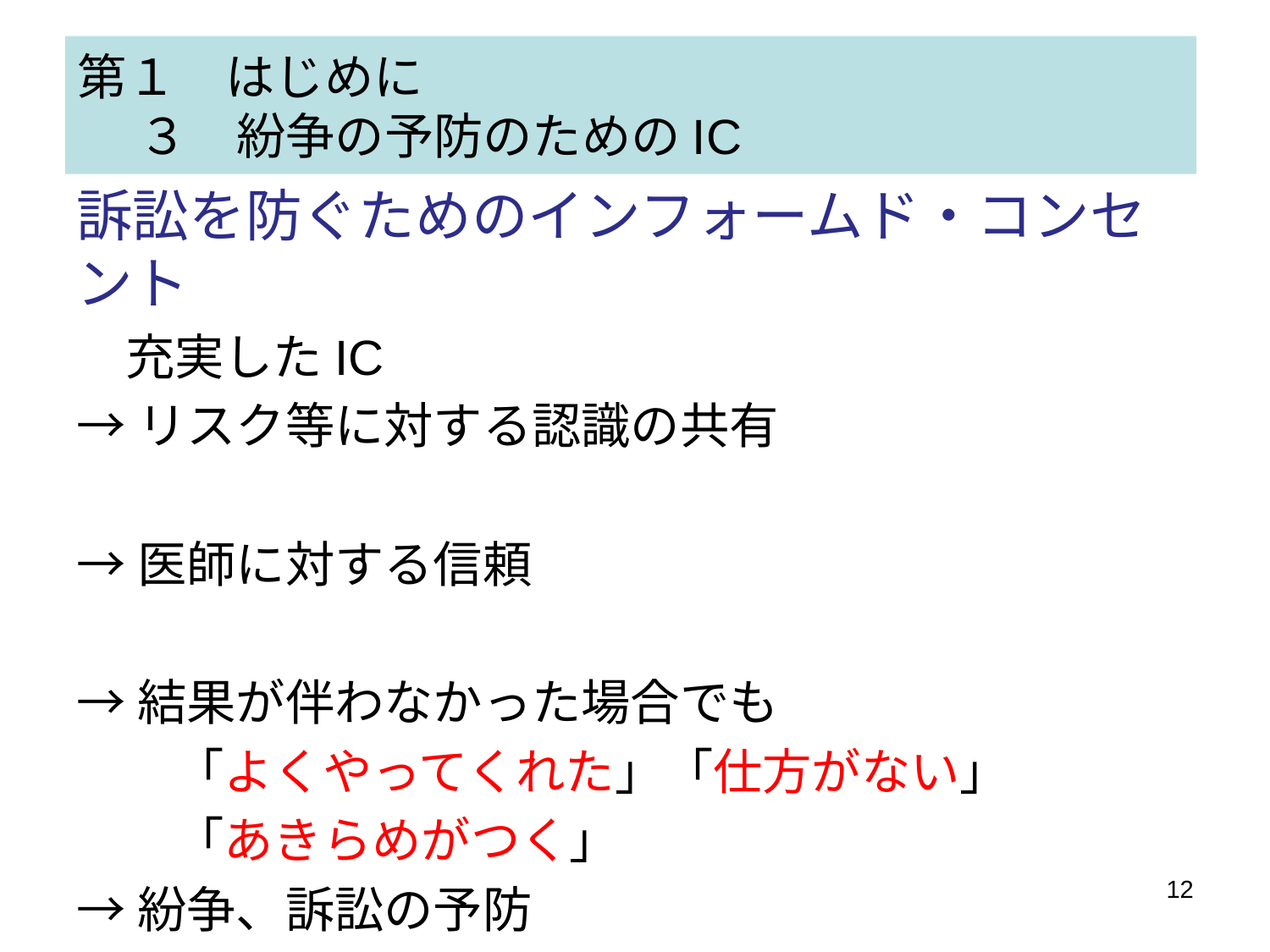

# 第１　はじめに 　 ３　紛争の予防のためのIC
訴訟を防ぐためのインフォームド・コンセント
　充実したIC
→リスク等に対する認識の共有

→医師に対する信頼

→結果が伴わなかった場合でも
　　「よくやってくれた」「仕方がない」
　　「あきらめがつく」
→紛争、訴訟の予防

12